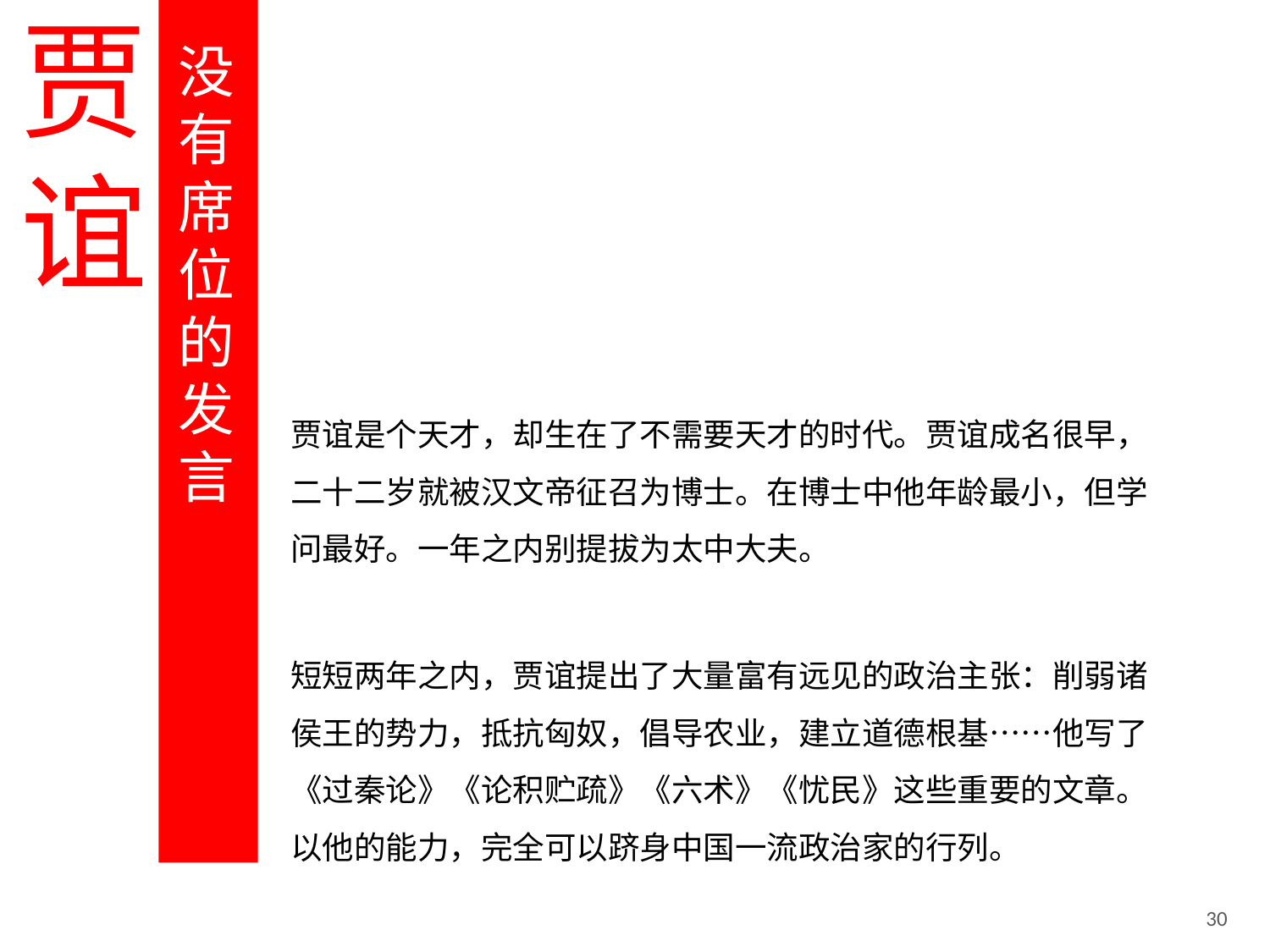

贾谊
没有席位的发言
贾谊是个天才，却生在了不需要天才的时代。贾谊成名很早，二十二岁就被汉文帝征召为博士。在博士中他年龄最小，但学问最好。一年之内别提拔为太中大夫。

短短两年之内，贾谊提出了大量富有远见的政治主张：削弱诸侯王的势力，抵抗匈奴，倡导农业，建立道德根基……他写了《过秦论》《论积贮疏》《六术》《忧民》这些重要的文章。以他的能力，完全可以跻身中国一流政治家的行列。
30